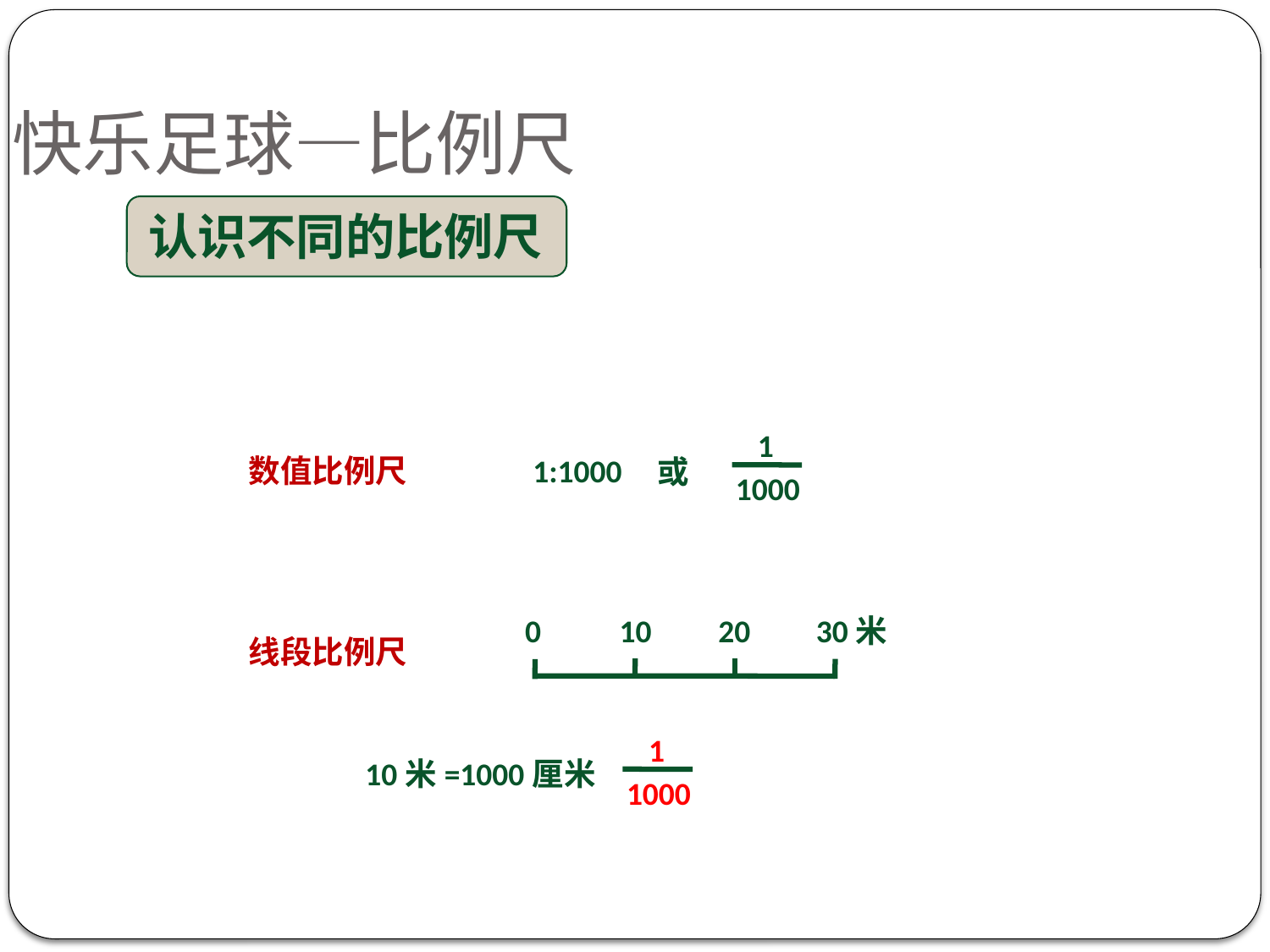

快乐足球—比例尺

认识不同的比例尺
1
数值比例尺
1:1000
或
1000
0
10
20
30米
线段比例尺
1
10米=1000厘米
1000